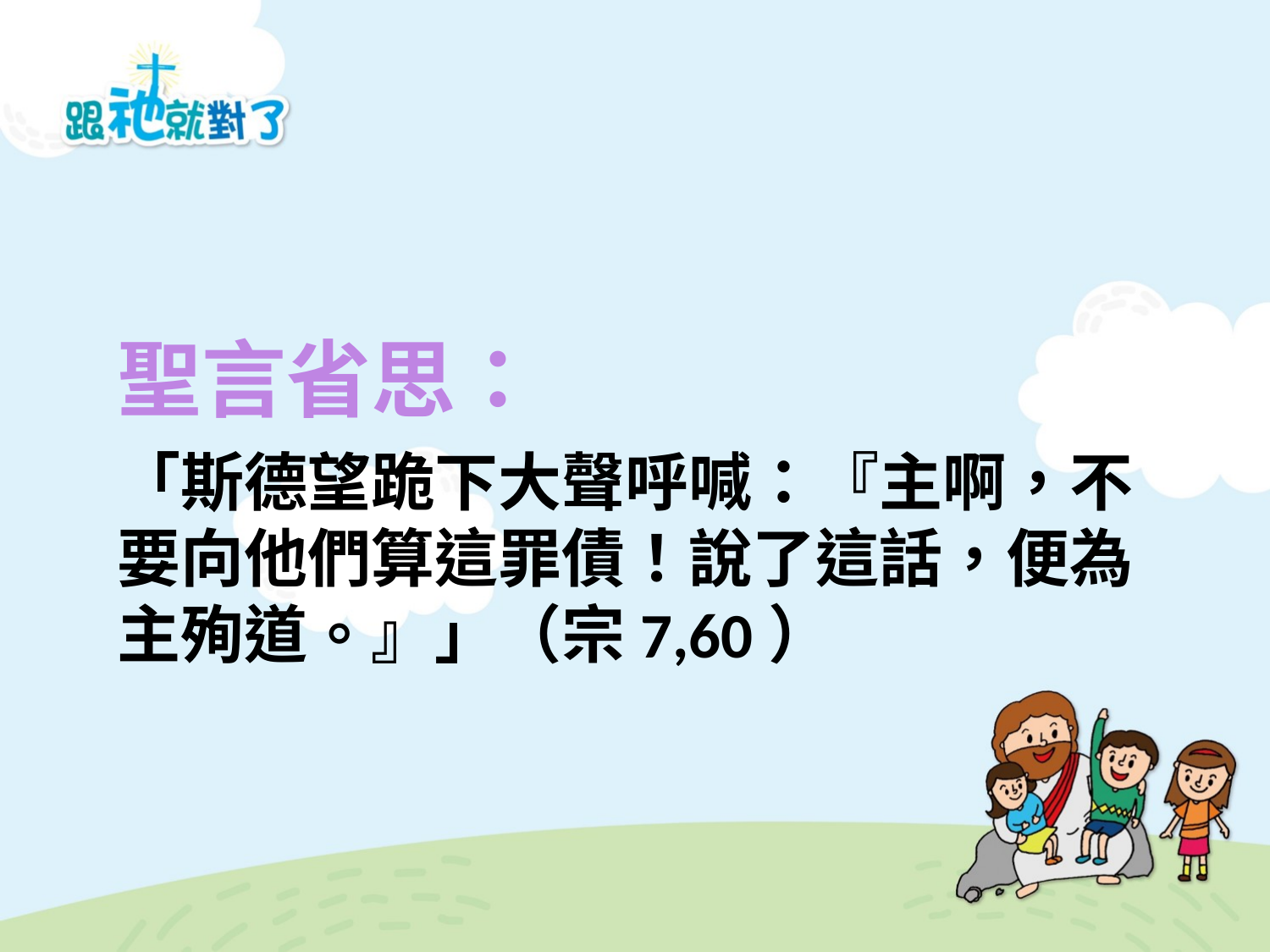

聖言省思：
「斯德望跪下大聲呼喊：『主啊，不要向他們算這罪債！說了這話，便為主殉道。』」（宗7,60）